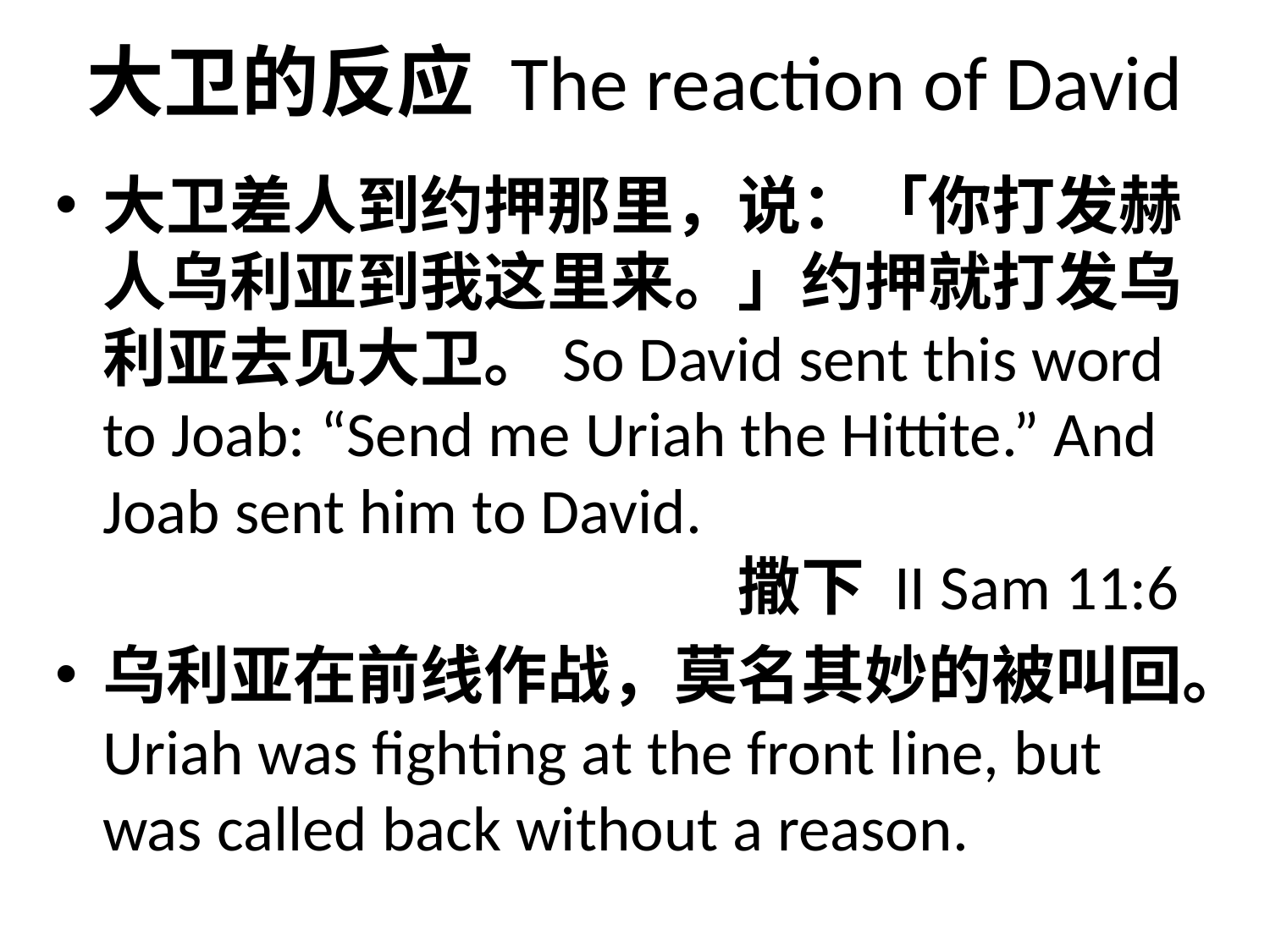

# 大卫的反应 The reaction of David
大卫差人到约押那里，说：「你打发赫人乌利亚到我这里来。」约押就打发乌利亚去见大卫。So David sent this word to Joab: “Send me Uriah the Hittite.” And Joab sent him to David.     								撒下 II Sam 11:6
乌利亚在前线作战，莫名其妙的被叫回。Uriah was fighting at the front line, but was called back without a reason.